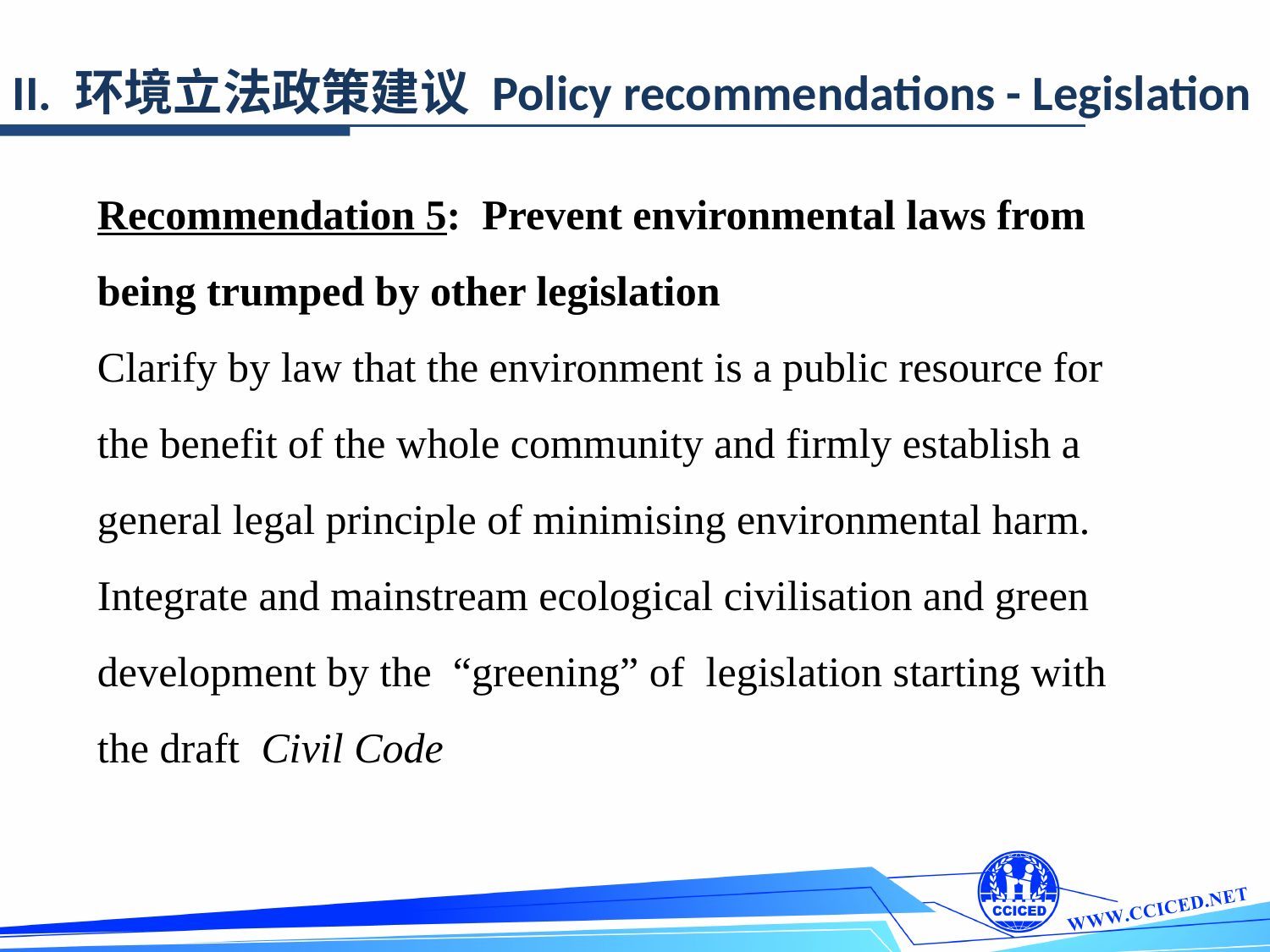

II. 环境立法政策建议 Policy recommendations - Legislation
Recommendation 5:  Prevent environmental laws from being trumped by other legislation
Clarify by law that the environment is a public resource for the benefit of the whole community and firmly establish a  general legal principle of minimising environmental harm. Integrate and mainstream ecological civilisation and green development by the  “greening” of  legislation starting with the draft  Civil Code